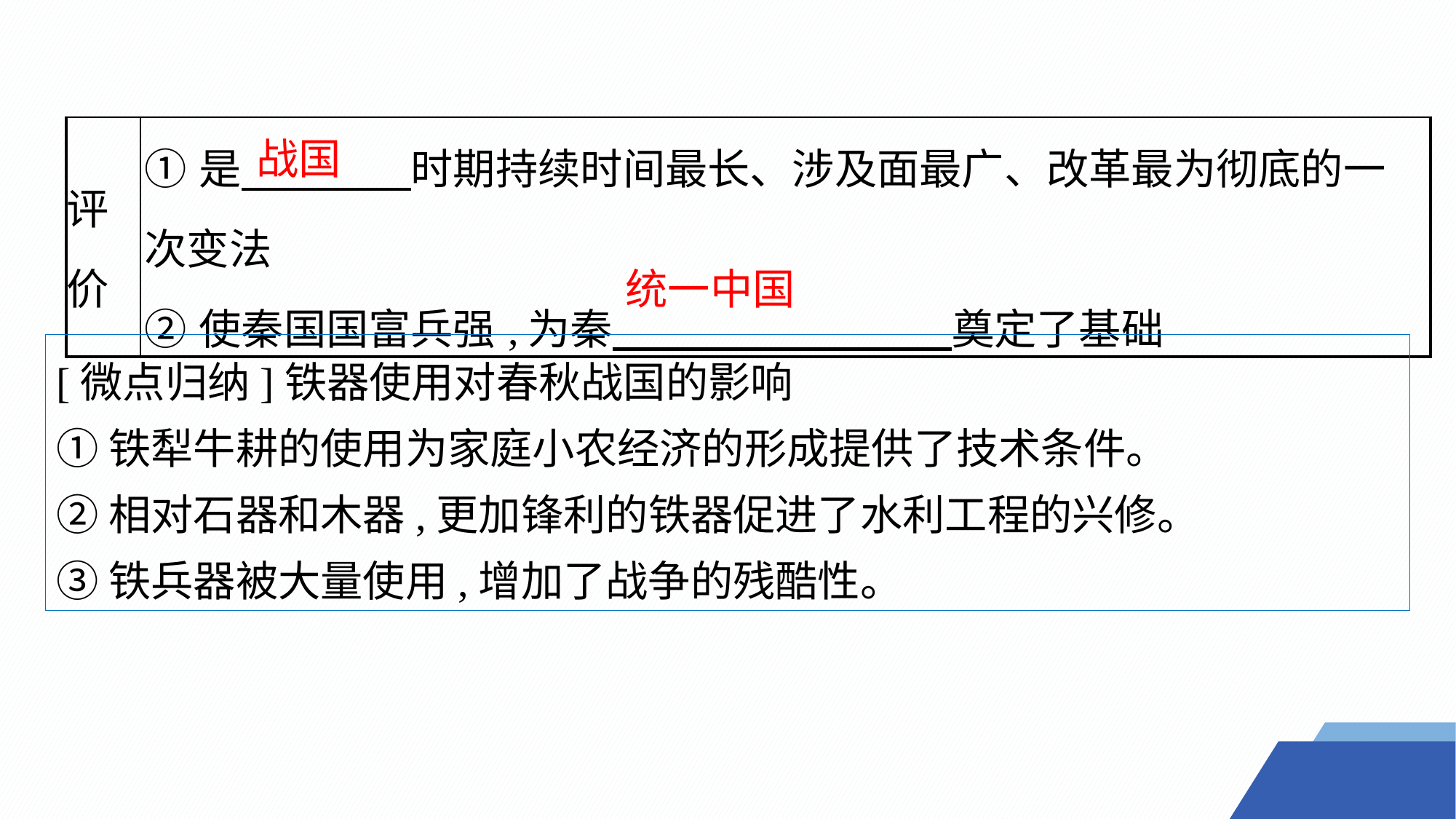

战国
| 评 价 | ①是　　　　时期持续时间最长、涉及面最广、改革最为彻底的一次变法  ②使秦国国富兵强,为秦　　　　　　　　奠定了基础 |
| --- | --- |
统一中国
[微点归纳]铁器使用对春秋战国的影响
①铁犁牛耕的使用为家庭小农经济的形成提供了技术条件。
②相对石器和木器,更加锋利的铁器促进了水利工程的兴修。
③铁兵器被大量使用,增加了战争的残酷性。